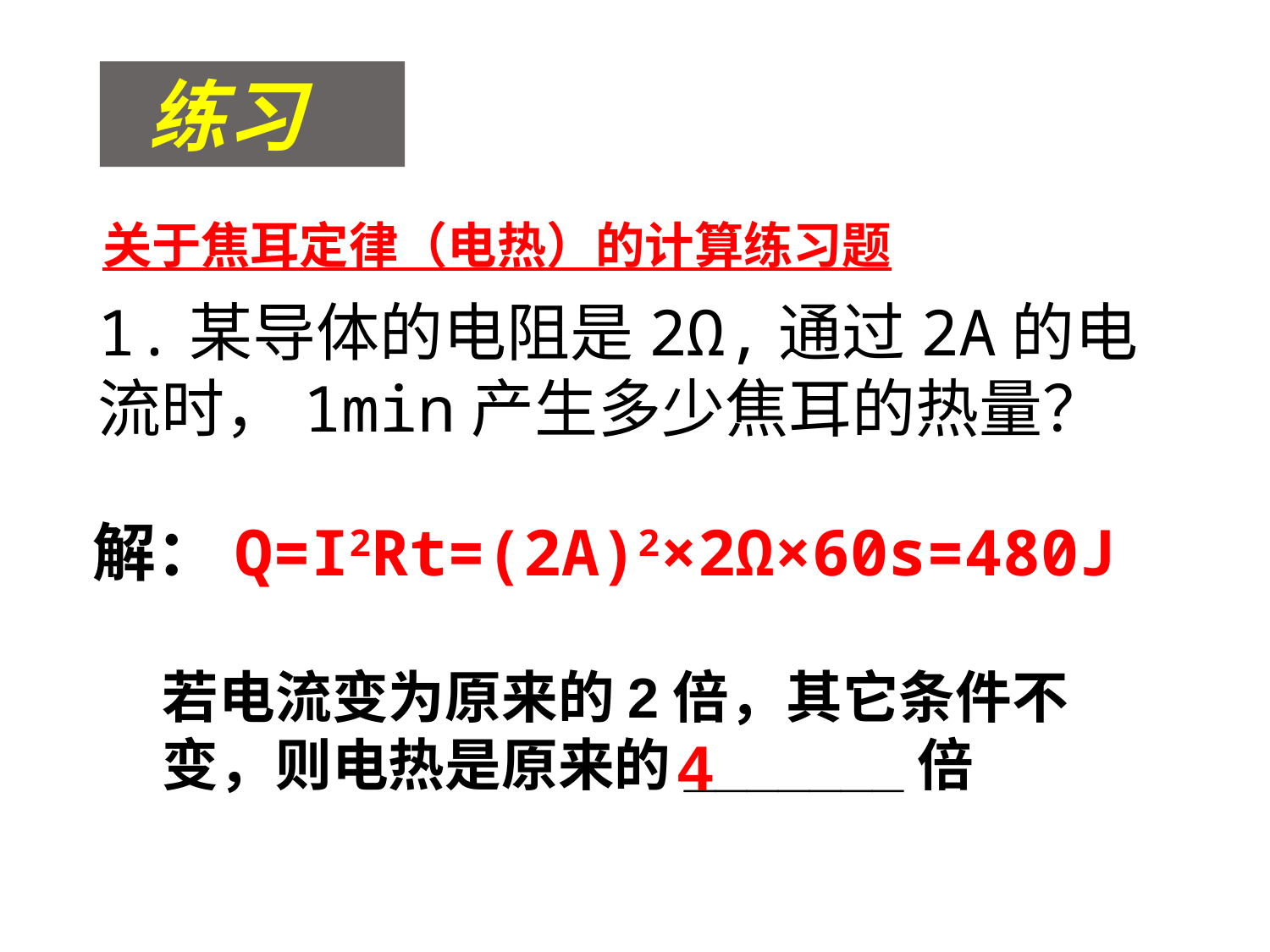

练习
关于焦耳定律（电热）的计算练习题
1.某导体的电阻是2Ω,通过2A的电流时，1min产生多少焦耳的热量？
解：Q=I2Rt=(2A)2×2Ω×60s=480J
若电流变为原来的2倍，其它条件不变，则电热是原来的_______倍
4